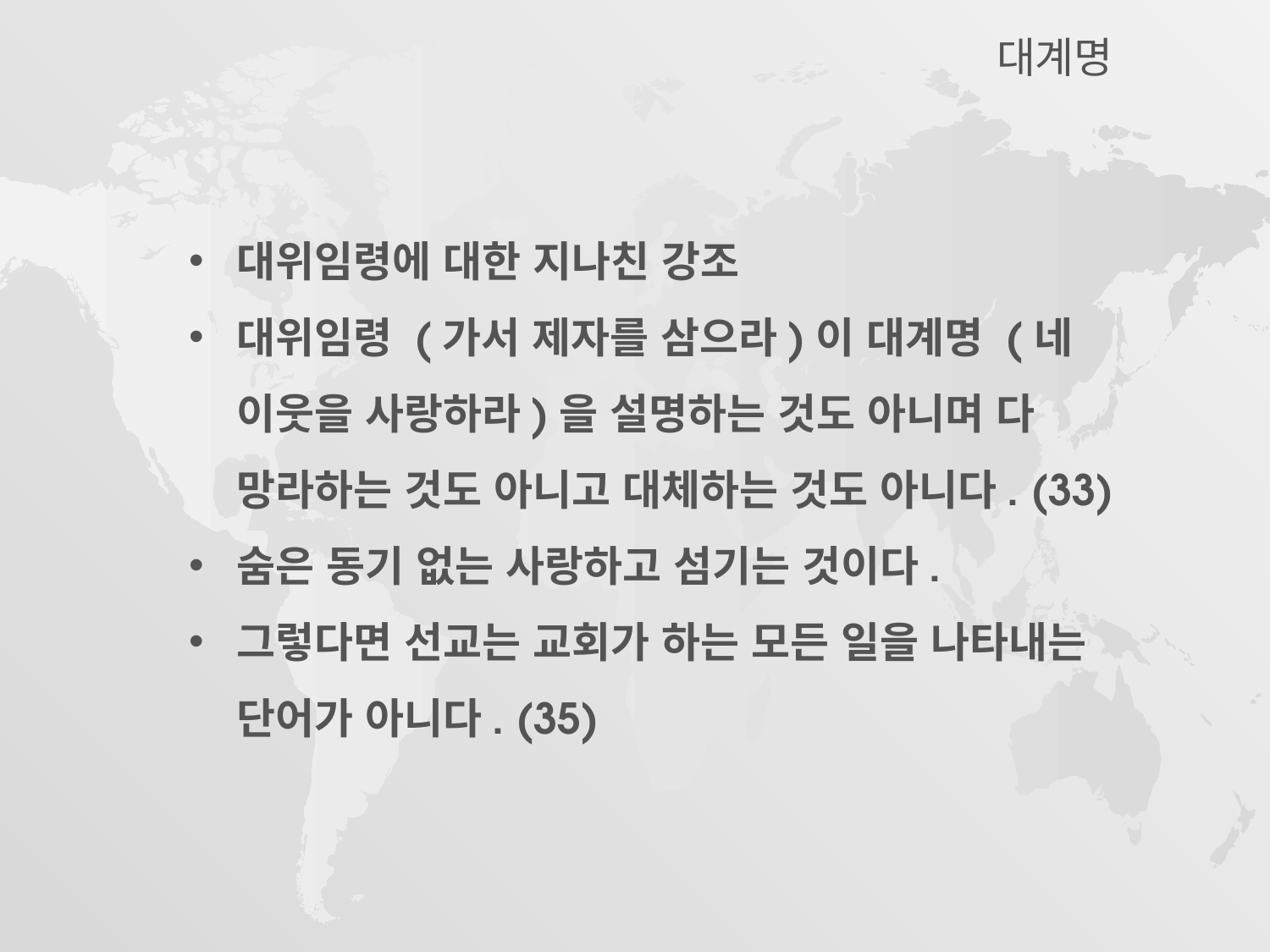

대계명
대위임령에 대한 지나친 강조
대위임령 (가서 제자를 삼으라)이 대계명 (네 이웃을 사랑하라)을 설명하는 것도 아니며 다 망라하는 것도 아니고 대체하는 것도 아니다. (33)
숨은 동기 없는 사랑하고 섬기는 것이다.
그렇다면 선교는 교회가 하는 모든 일을 나타내는 단어가 아니다. (35)